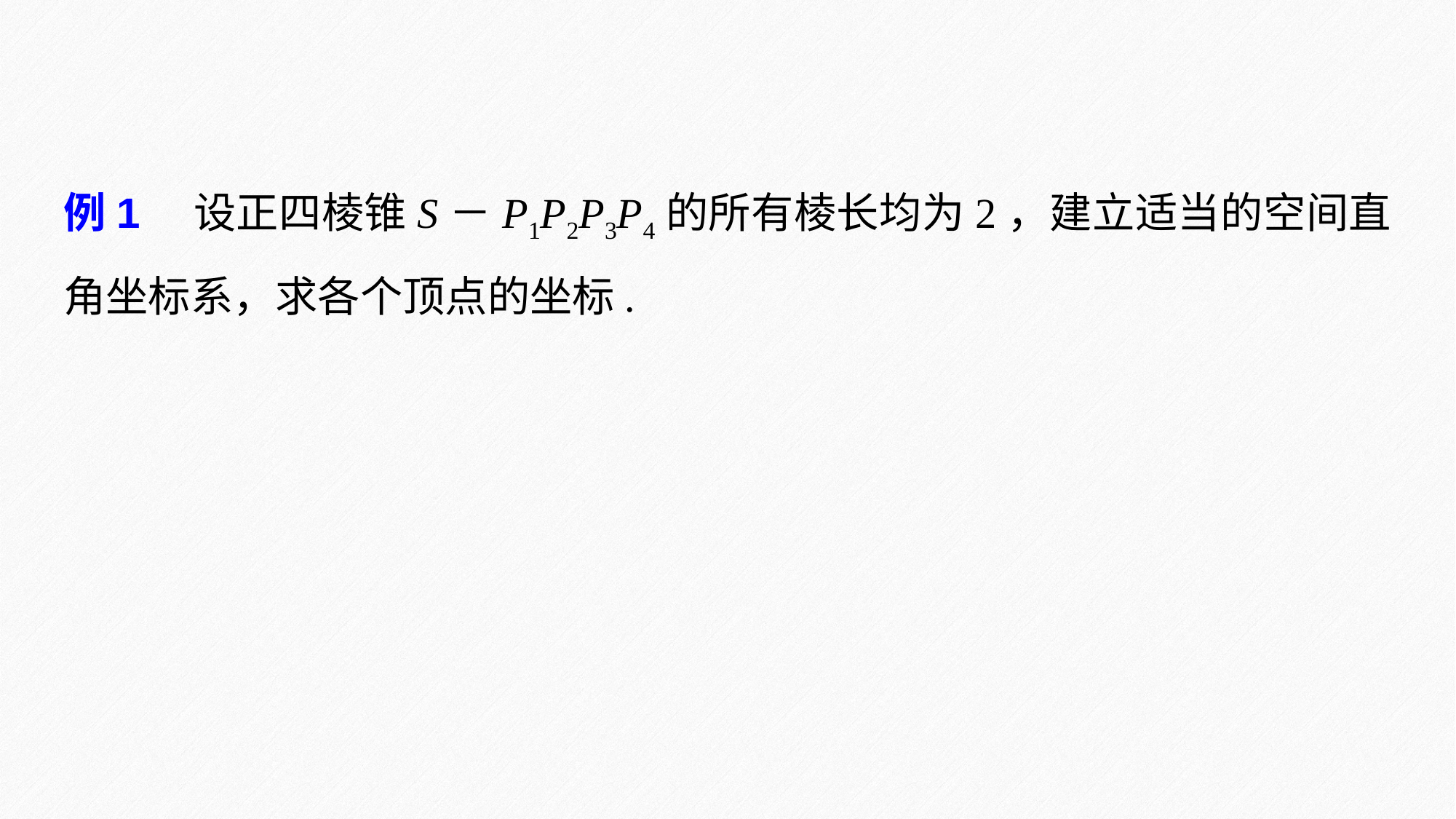

例1　设正四棱锥S－P1P2P3P4的所有棱长均为2，建立适当的空间直角坐标系，求各个顶点的坐标.